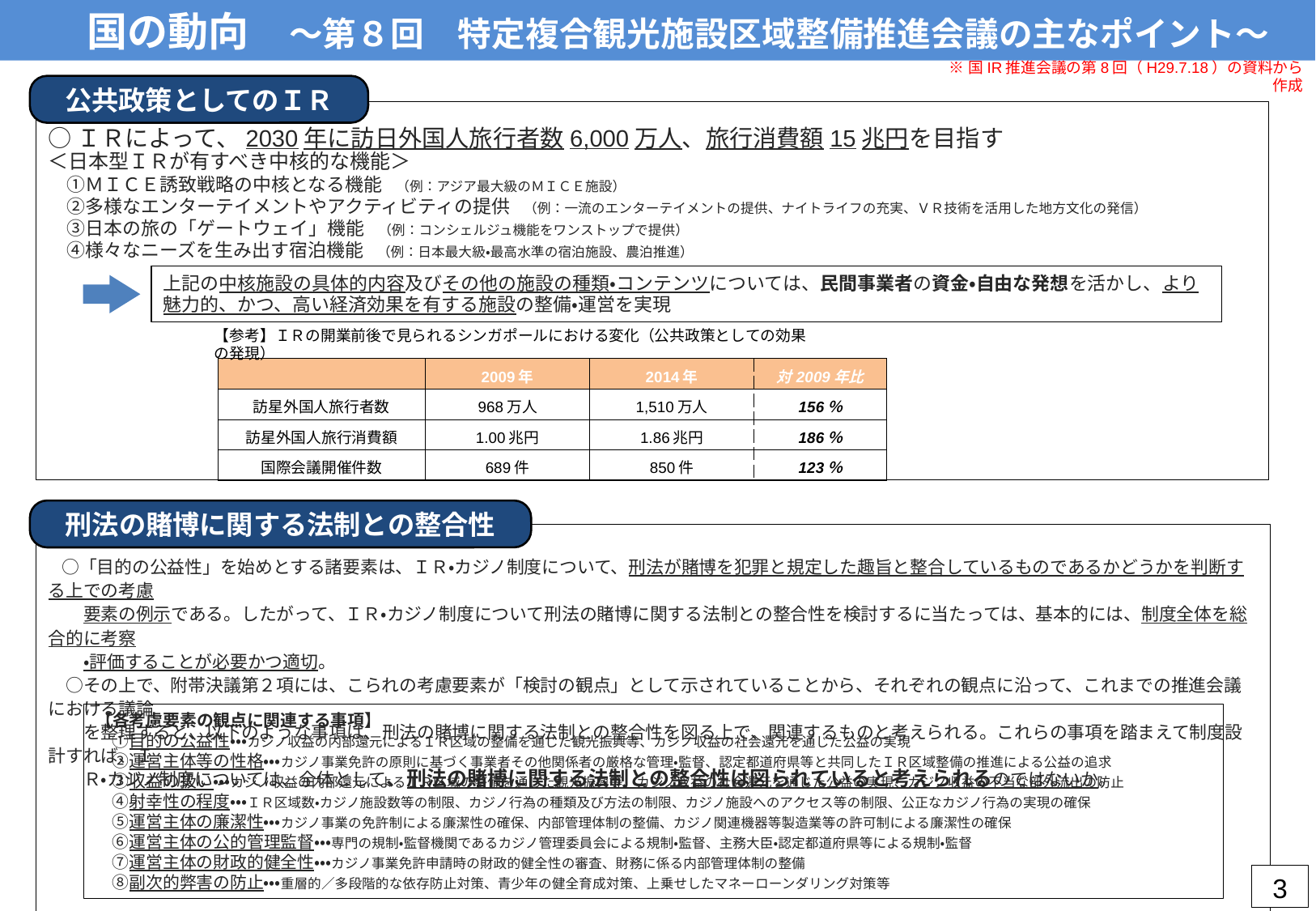

国の動向　～第８回　特定複合観光施設区域整備推進会議の主なポイント～
※国IR推進会議の第8回（H29.7.18）の資料から作成
公共政策としてのＩＲ

○ＩＲによって、2030年に訪日外国人旅行者数6,000万人、旅行消費額15兆円を目指す
＜日本型ＩＲが有すべき中核的な機能＞
　①ＭＩＣＥ誘致戦略の中核となる機能　（例：アジア最大級のＭＩＣＥ施設）
　②多様なエンターテイメントやアクティビティの提供　（例：一流のエンターテイメントの提供、ナイトライフの充実、ＶＲ技術を活用した地方文化の発信）
　③日本の旅の「ゲートウェイ」機能　（例：コンシェルジュ機能をワンストップで提供）
　④様々なニーズを生み出す宿泊機能　（例：日本最大級・最高水準の宿泊施設、農泊推進）

上記の中核施設の具体的内容及びその他の施設の種類・コンテンツについては、民間事業者の資金・自由な発想を活かし、より魅力的、かつ、高い経済効果を有する施設の整備・運営を実現

【参考】ＩＲの開業前後で見られるシンガポールにおける変化（公共政策としての効果の発現）
|  | 2009年 | 2014年 | 対2009年比 |
| --- | --- | --- | --- |
| 訪星外国人旅行者数 | 968万人 | 1,510万人 | 156％ |
| 訪星外国人旅行消費額 | 1.00兆円 | 1.86兆円 | 186％ |
| 国際会議開催件数 | 689件 | 850件 | 123％ |
刑法の賭博に関する法制との整合性

　○「目的の公益性」を始めとする諸要素は、ＩＲ・カジノ制度について、刑法が賭博を犯罪と規定した趣旨と整合しているものであるかどうかを判断する上での考慮
　　要素の例示である。したがって、ＩＲ・カジノ制度について刑法の賭博に関する法制との整合性を検討するに当たっては、基本的には、制度全体を総合的に考察
　　・評価することが必要かつ適切。
　○その上で、附帯決議第２項には、こられの考慮要素が「検討の観点」として示されていることから、それぞれの観点に沿って、これまでの推進会議における議論
　　を整理すると、以下のような事項は、刑法の賭博に関する法制との整合性を図る上で、関連するものと考えられる。これらの事項を踏まえて制度設計すれば、Ｉ
　　Ｒ・カジノ制度については、全体として、刑法の賭博に関する法制との整合性は図られていると考えられるのではないか。

【各考慮要素の観点に関連する事項】
　①目的の公益性・・・カジノ収益の内部還元によるＩＲ区域の整備を通じた観光振興等、カジノ収益の社会還元を通じた公益の実現
　②運営主体等の性格・・・カジノ事業免許の原則に基づく事業者その他関係者の厳格な管理・監督、認定都道府県等と共同したＩＲ区域整備の推進による公益の追求
　③収益の扱い・・・カジノ収益の内部還元によるＩＲ区域の整備を通じた観光振興等、カジノ収益の社会還元を通じた公益の実現、カジノ収益の不当な部外流出の防止
　④射幸性の程度・・・ＩＲ区域数・カジノ施設数等の制限、カジノ行為の種類及び方法の制限、カジノ施設へのアクセス等の制限、公正なカジノ行為の実現の確保
　⑤運営主体の廉潔性・・・カジノ事業の免許制による廉潔性の確保、内部管理体制の整備、カジノ関連機器等製造業等の許可制による廉潔性の確保
　⑥運営主体の公的管理監督・・・専門の規制・監督機関であるカジノ管理委員会による規制・監督、主務大臣・認定都道府県等による規制・監督
　⑦運営主体の財政的健全性・・・カジノ事業免許申請時の財政的健全性の審査、財務に係る内部管理体制の整備
　⑧副次的弊害の防止・・・重層的／多段階的な依存防止対策、青少年の健全育成対策、上乗せしたマネーローンダリング対策等
3